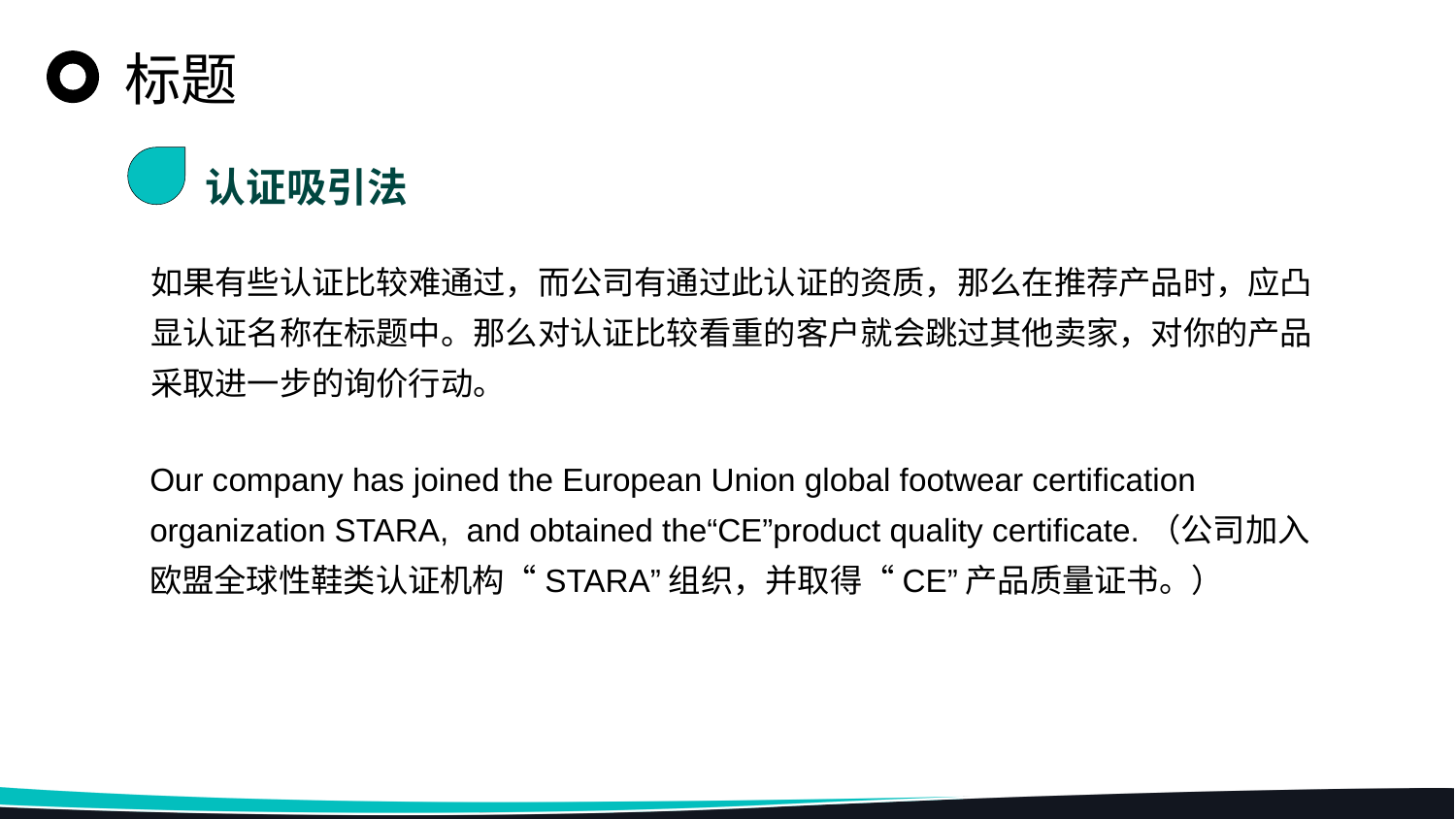

标题
认证吸引法

如果有些认证比较难通过，而公司有通过此认证的资质，那么在推荐产品时，应凸显认证名称在标题中。那么对认证比较看重的客户就会跳过其他卖家，对你的产品采取进一步的询价行动。
Our company has joined the European Union global footwear certification organization STARA,  and obtained the“CE”product quality certificate.（公司加入欧盟全球性鞋类认证机构“STARA”组织，并取得“CE”产品质量证书。）